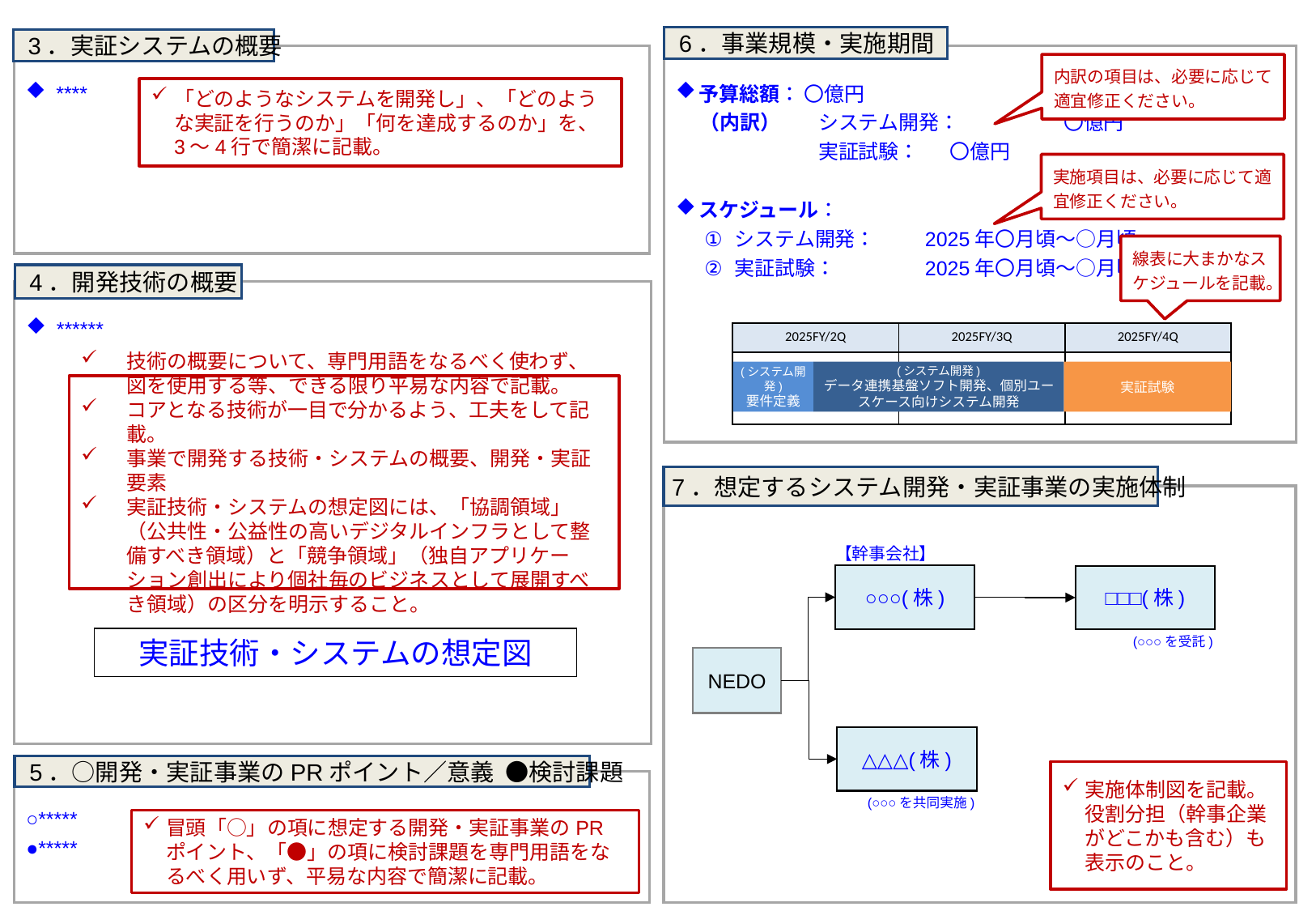

6．事業規模・実施期間
 3．実証システムの概要

****

予算総額： 〇億円
（内訳）	システム開発：	〇億円
	実証試験：	〇億円

スケジュール：
システム開発：	2025年〇月頃～○月頃
実証試験：	2025年〇月頃～○月頃

内訳の項目は、必要に応じて適宜修正ください。
「どのようなシステムを開発し」、「どのような実証を行うのか」「何を達成するのか」を、3～4行で簡潔に記載。
実施項目は、必要に応じて適宜修正ください。
線表に大まかなスケジュールを記載。
 4．開発技術の概要

******

| 2025FY/2Q | 2025FY/3Q | 2025FY/4Q |
| --- | --- | --- |
|  |  |  |
(システム開発)
要件定義
(システム開発)
データ連携基盤ソフト開発、個別ユースケース向けシステム開発
実証試験
技術の概要について、専門用語をなるべく使わず、図を使用する等、できる限り平易な内容で記載。
コアとなる技術が一目で分かるよう、工夫をして記載。
事業で開発する技術・システムの概要、開発・実証要素
実証技術・システムの想定図には、「協調領域」（公共性・公益性の高いデジタルインフラとして整備すべき領域）と「競争領域」（独自アプリケーション創出により個社毎のビジネスとして展開すべき領域）の区分を明示すること。
7．想定するシステム開発・実証事業の実施体制

【幹事会社】
○○○(株)
□□□(株)
実証技術・システムの想定図
(○○○を受託)
NEDO
△△△(株)
 5．○開発・実証事業のPRポイント／意義  ●検討課題
実施体制図を記載。役割分担（幹事企業がどこかも含む）も表示のこと。

○*****
●*****

(○○○を共同実施)
冒頭「○」の項に想定する開発・実証事業のPRポイント、「●」の項に検討課題を専門用語をなるべく用いず、平易な内容で簡潔に記載。